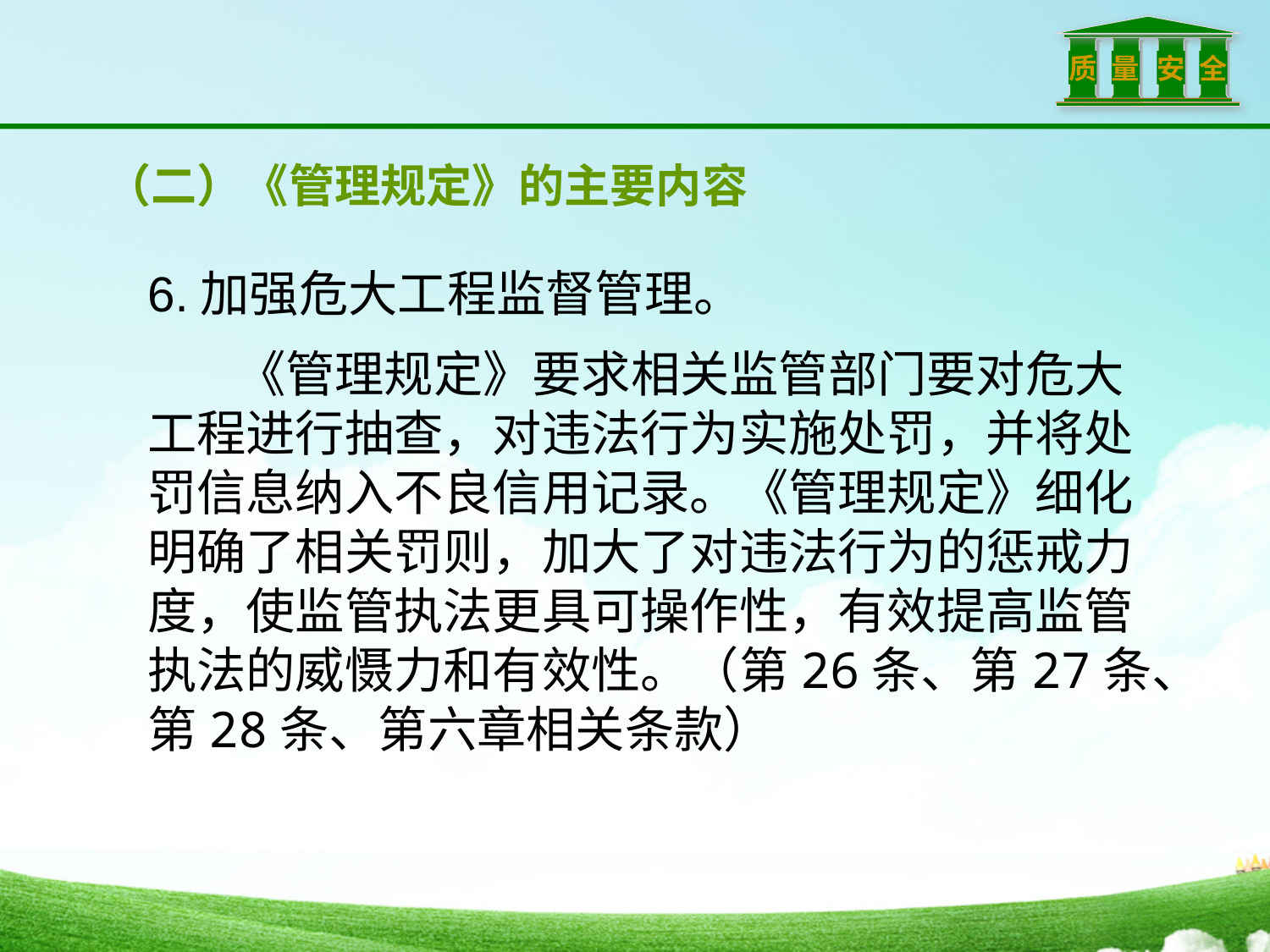

（二）《管理规定》的主要内容
6.加强危大工程监督管理。
       《管理规定》要求相关监管部门要对危大工程进行抽查，对违法行为实施处罚，并将处罚信息纳入不良信用记录。《管理规定》细化明确了相关罚则，加大了对违法行为的惩戒力度，使监管执法更具可操作性，有效提高监管执法的威慑力和有效性。（第26条、第27条、第28条、第六章相关条款）